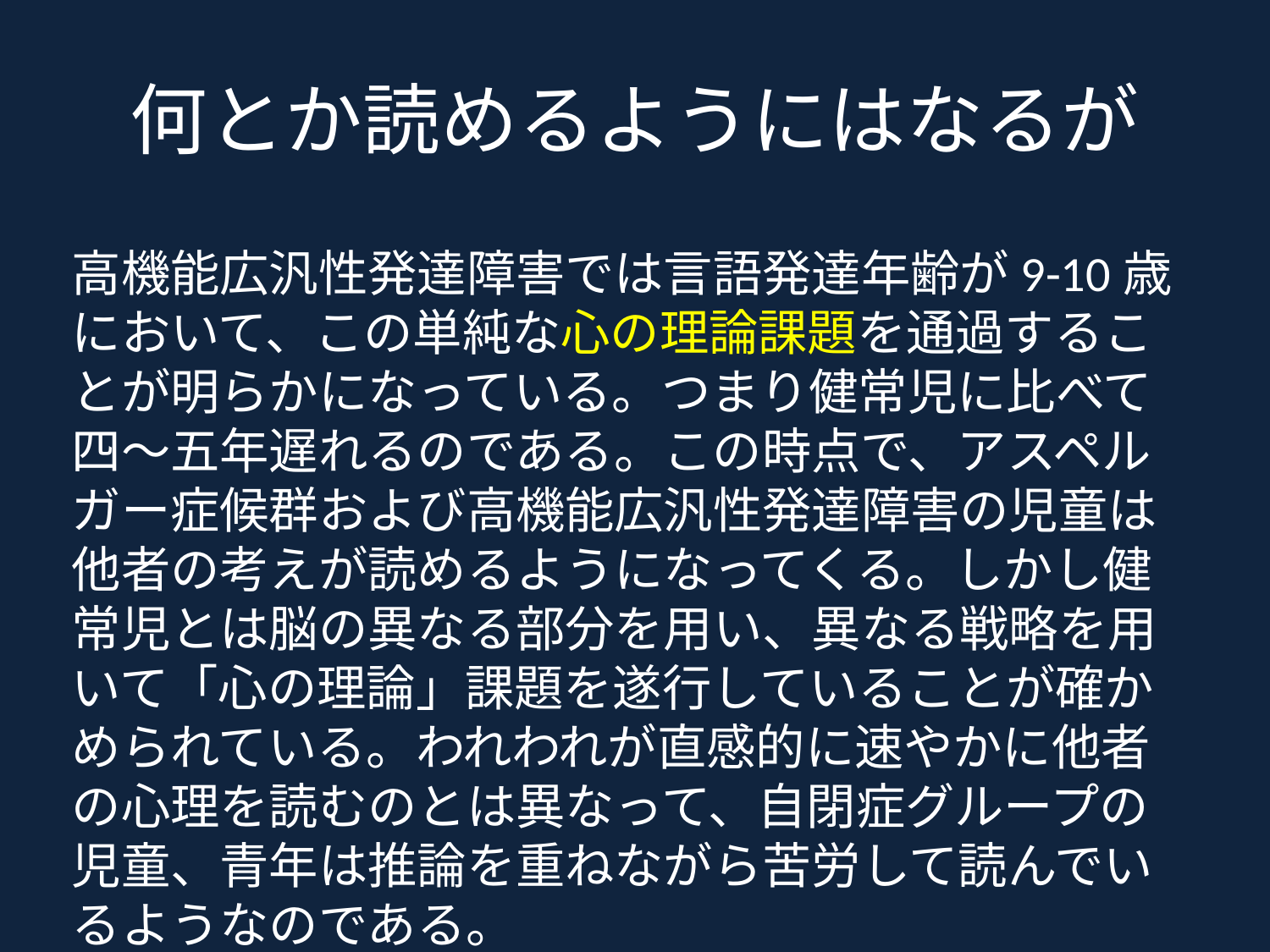

# 何とか読めるようにはなるが
高機能広汎性発達障害では言語発達年齢が9-10歳において、この単純な心の理論課題を通過することが明らかになっている。つまり健常児に比べて四～五年遅れるのである。この時点で、アスペルガー症候群および高機能広汎性発達障害の児童は他者の考えが読めるようになってくる。しかし健常児とは脳の異なる部分を用い、異なる戦略を用いて「心の理論」課題を遂行していることが確かめられている。われわれが直感的に速やかに他者の心理を読むのとは異なって、自閉症グループの児童、青年は推論を重ねながら苦労して読んでいるようなのである。